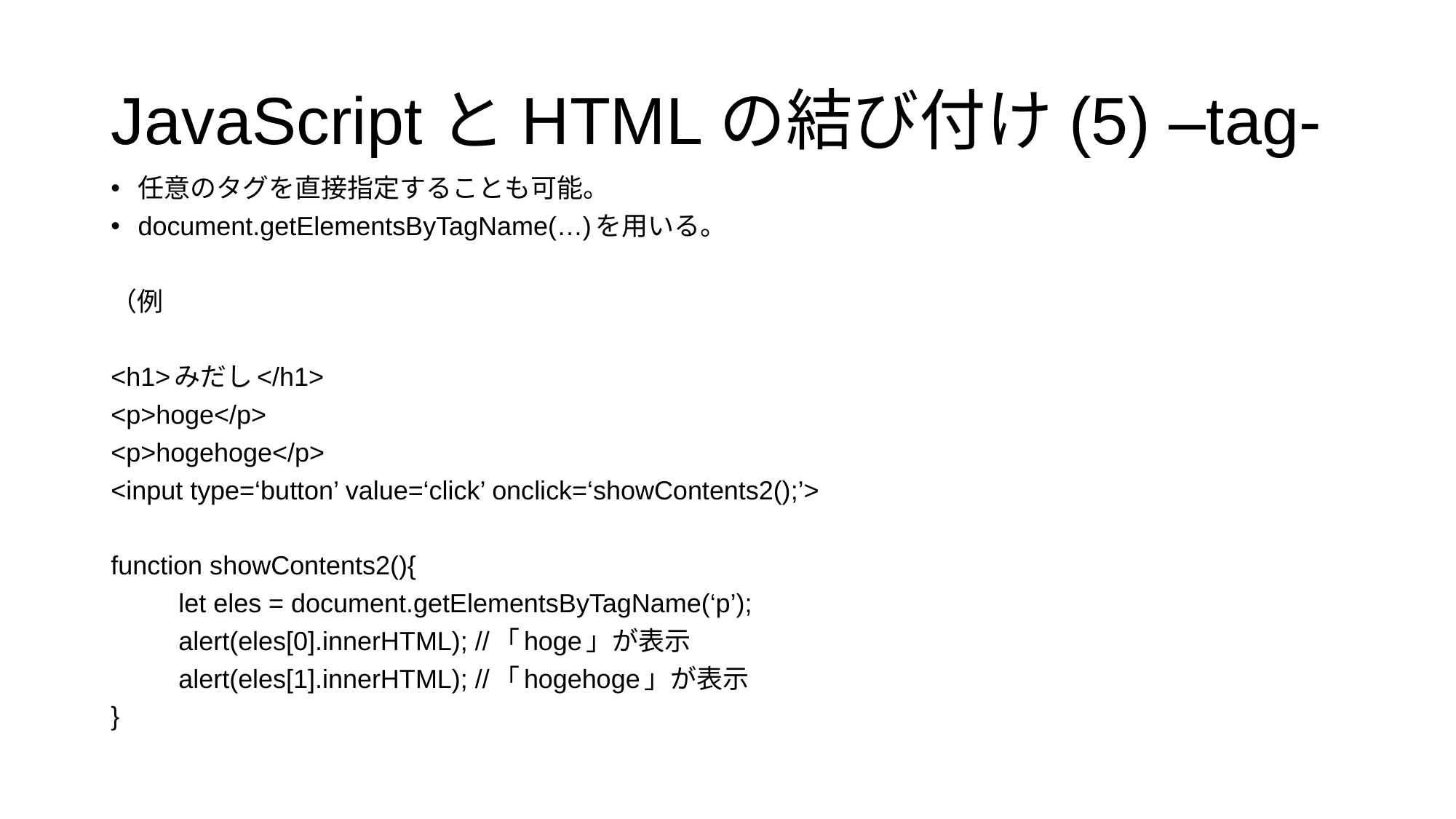

# JavaScriptとHTMLの結び付け(5) –tag-
任意のタグを直接指定することも可能。
document.getElementsByTagName(…)を用いる。

（例

<h1>みだし</h1>
<p>hoge</p>
<p>hogehoge</p>
<input type=‘button’ value=‘click’ onclick=‘showContents2();’>

function showContents2(){
	let eles = document.getElementsByTagName(‘p’);
	alert(eles[0].innerHTML); //「hoge」が表示
	alert(eles[1].innerHTML); //「hogehoge」が表示
}